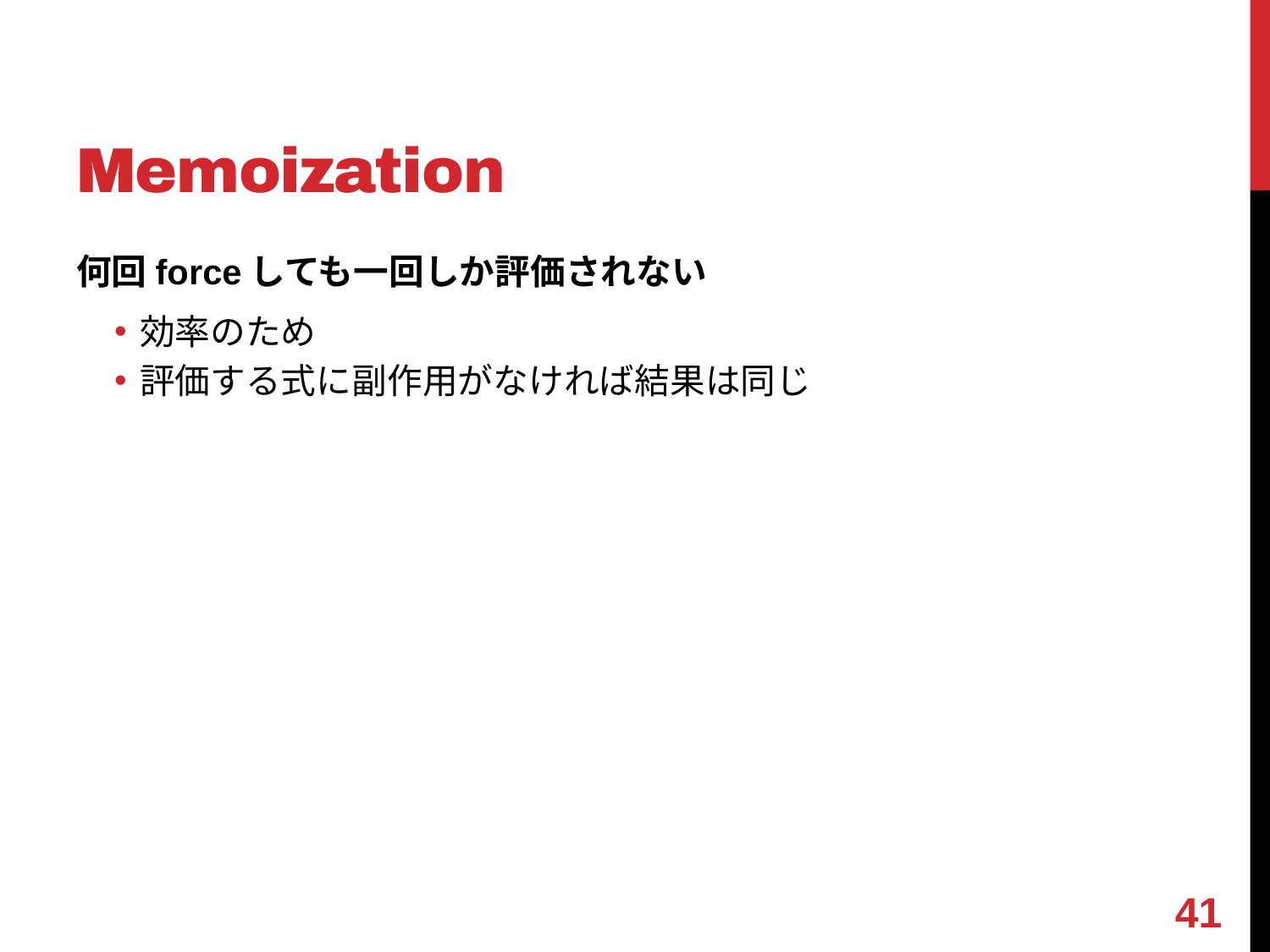

# Memoization
何回forceしても一回しか評価されない
効率のため
評価する式に副作用がなければ結果は同じ

41